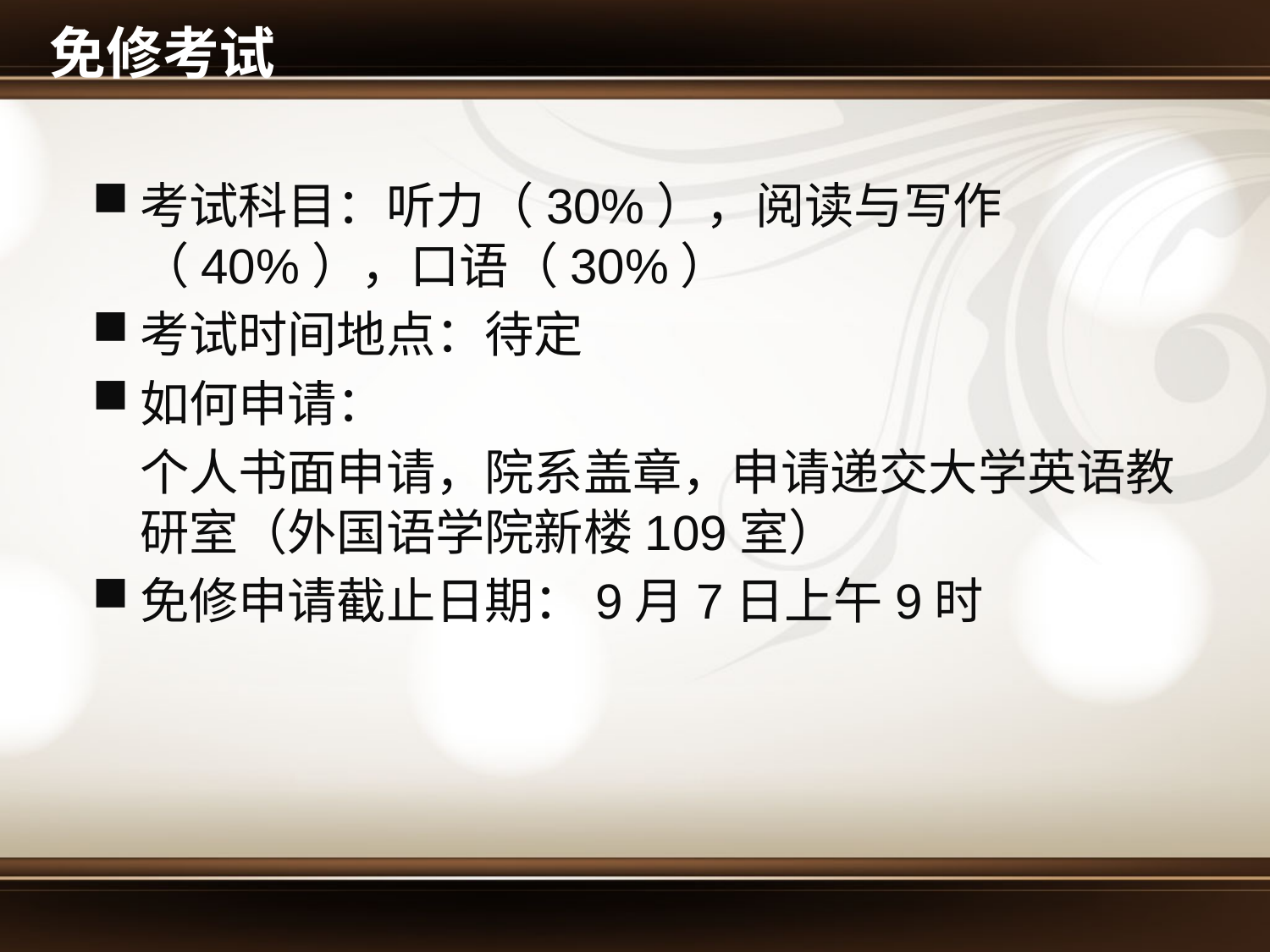

# 免修考试
考试科目：听力（30%），阅读与写作（40%），口语（30%）
考试时间地点：待定
如何申请：
	个人书面申请，院系盖章，申请递交大学英语教研室（外国语学院新楼109室）
免修申请截止日期：9月7日上午9时